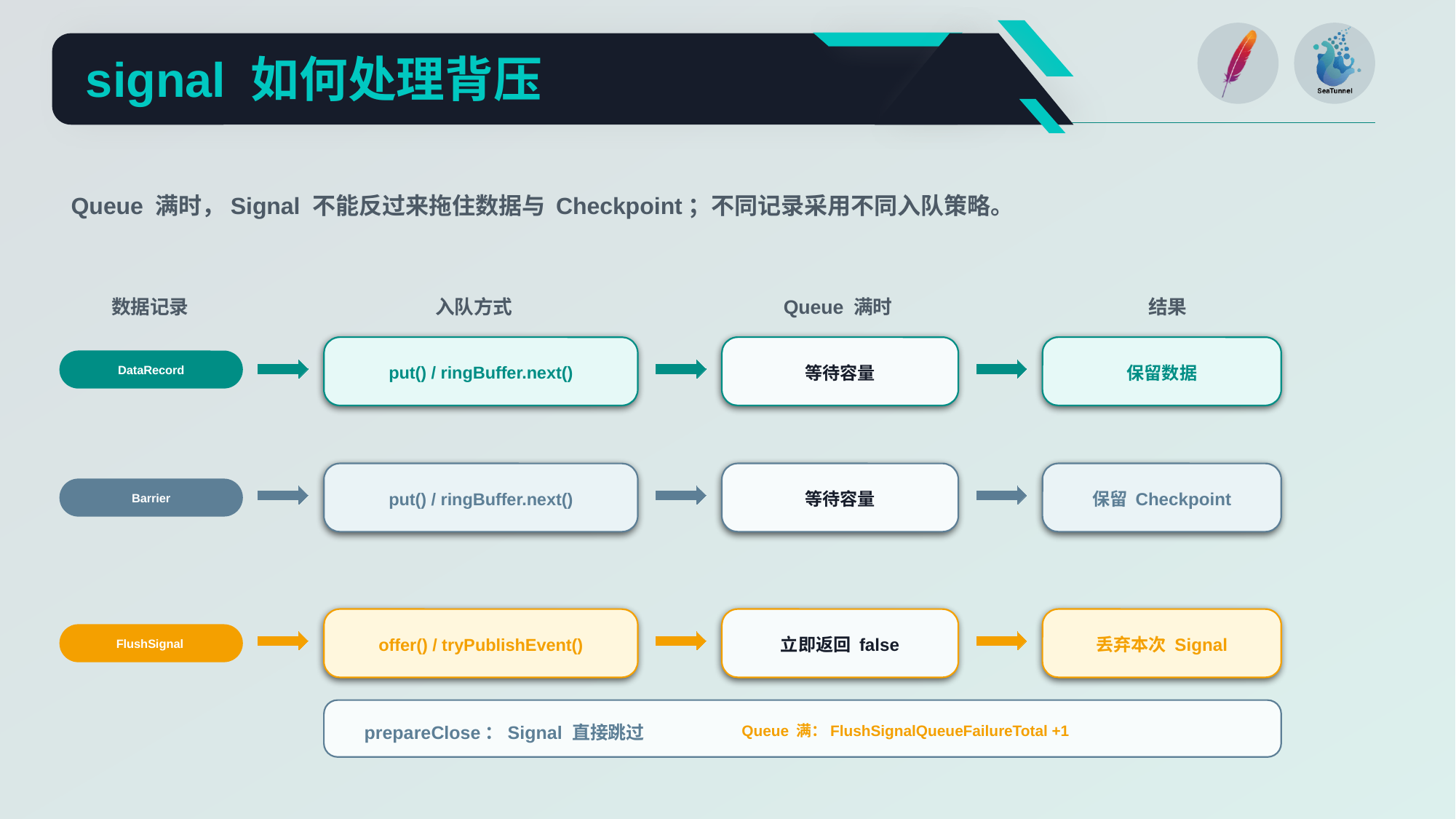

signal 如何处理背压
Queue 满时，Signal 不能反过来拖住数据与 Checkpoint；不同记录采用不同入队策略。
数据记录
入队方式
Queue 满时
结果

put() / ringBuffer.next()
等待容量
保留数据
DataRecord

put() / ringBuffer.next()
等待容量
保留 Checkpoint
Barrier

offer() / tryPublishEvent()
立即返回 false
丢弃本次 Signal
FlushSignal

prepareClose：Signal 直接跳过
Queue 满：FlushSignalQueueFailureTotal +1